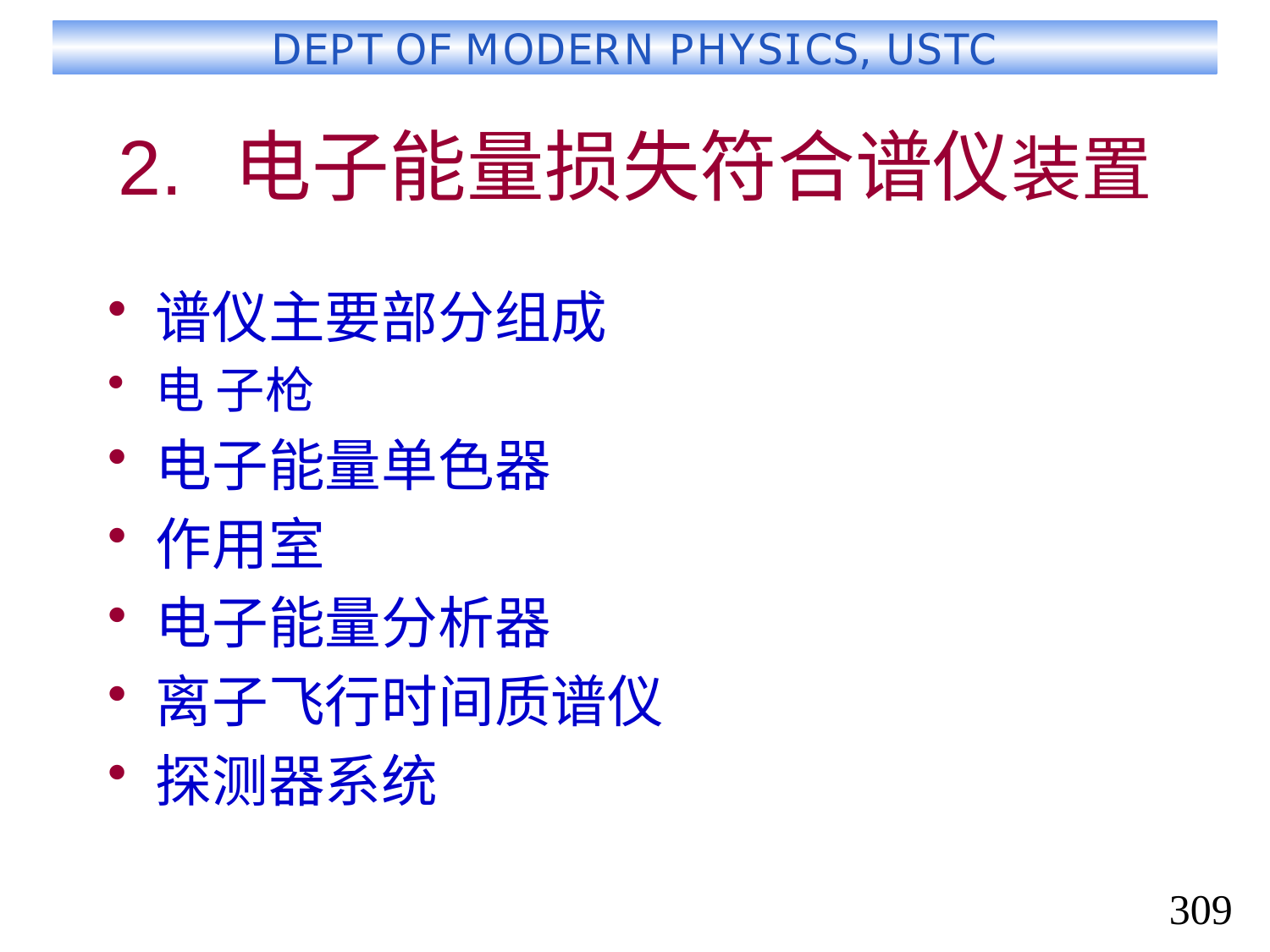

# 电子能量损失符合谱仪装置
谱仪主要部分组成
电 子枪
电子能量单色器
作用室
电子能量分析器
离子飞行时间质谱仪
探测器系统